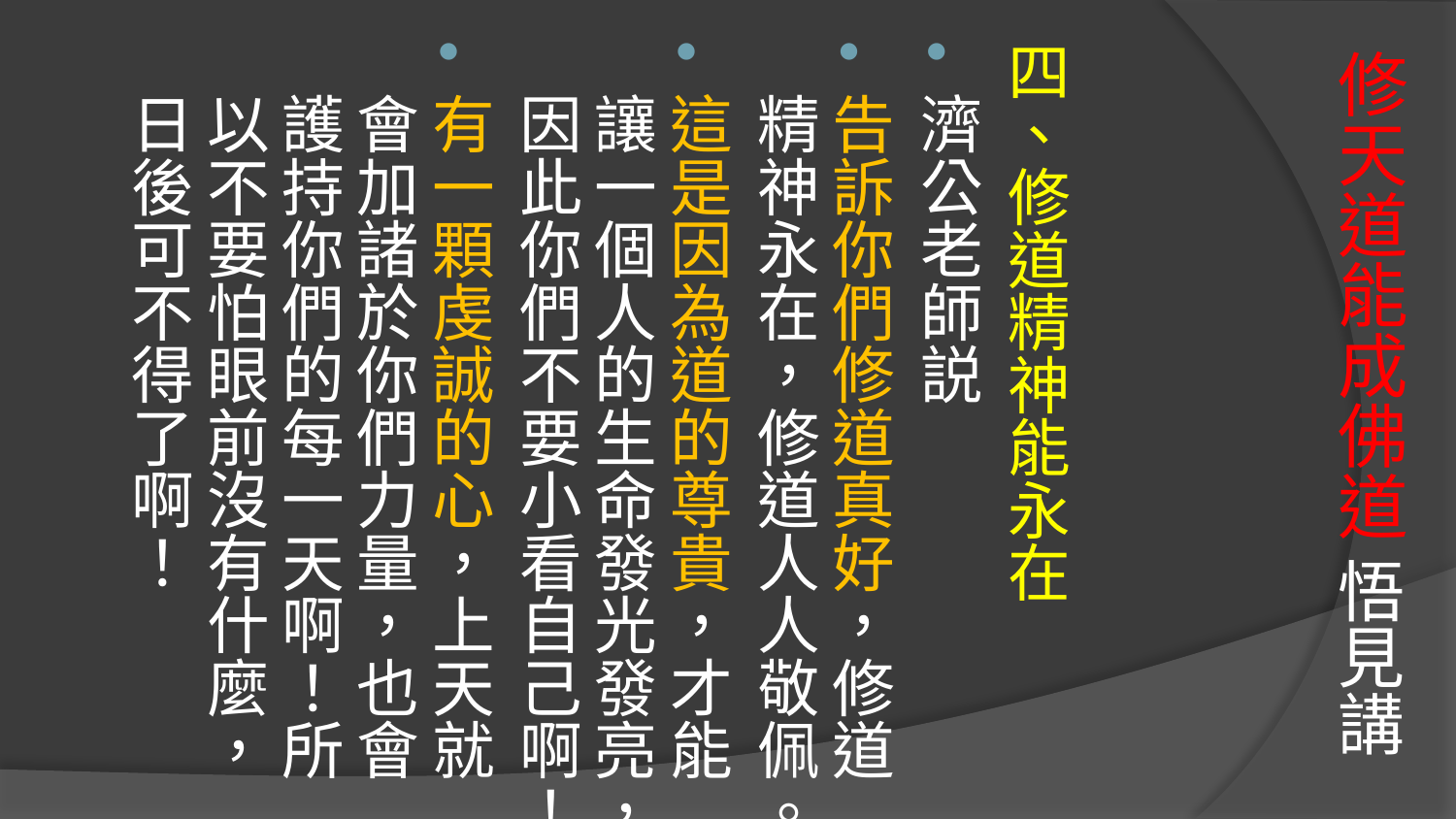

# 修天道能成佛道 悟見講
四、修道精神能永在
濟公老師説
告訴你們修道真好，修道精神永在，修道人人敬佩。
這是因為道的尊貴，才能讓一個人的生命發光發亮，因此你們不要小看自己啊！
有一顆虔誠的心，上天就會加諸於你們力量，也會護持你們的每一天啊！所以不要怕眼前沒有什麼，日後可不得了啊！